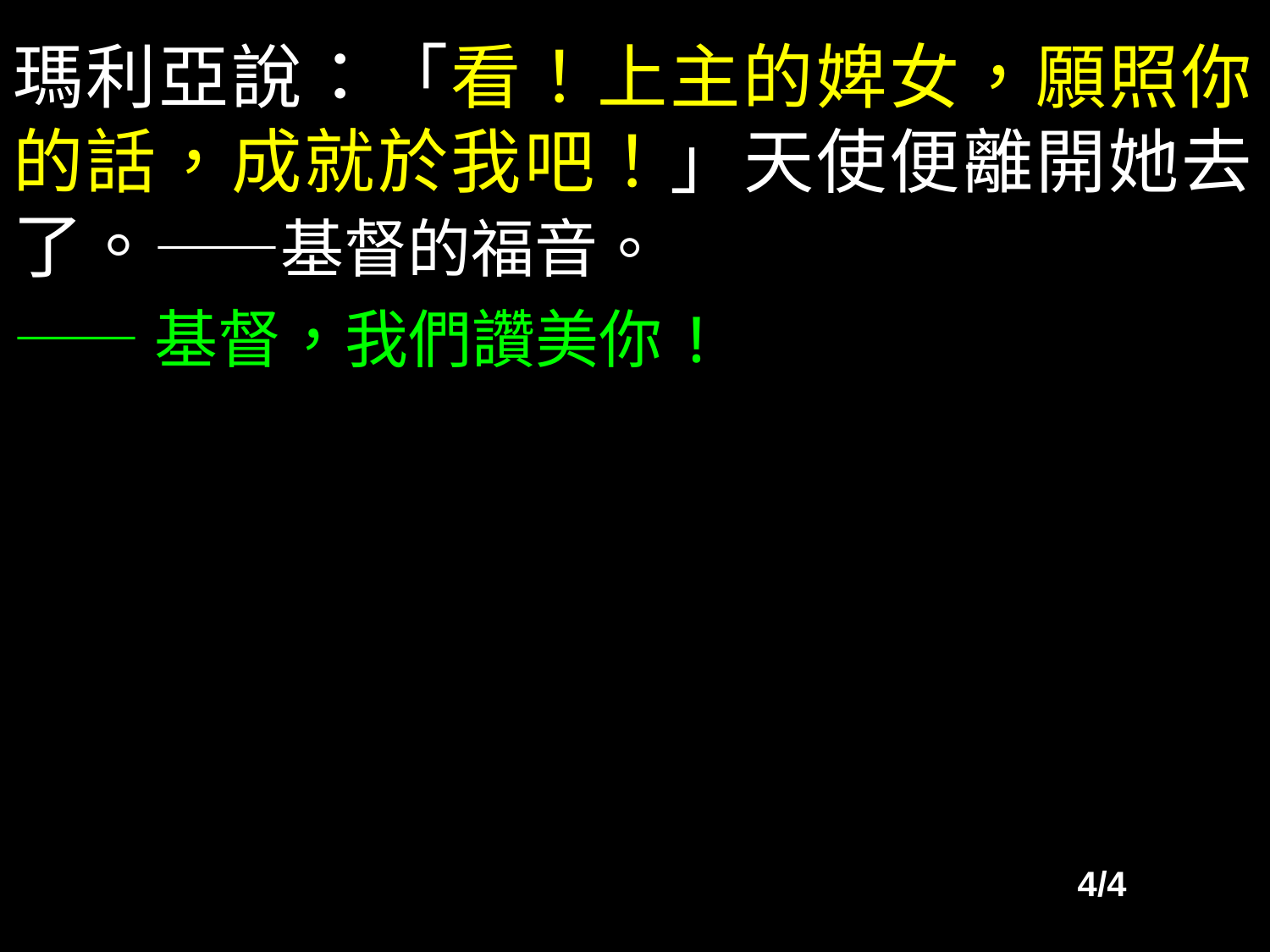

瑪利亞說：「看！上主的婢女，願照你的話，成就於我吧！」天使便離開她去了。——基督的福音。
——基督，我們讚美你!
4/4